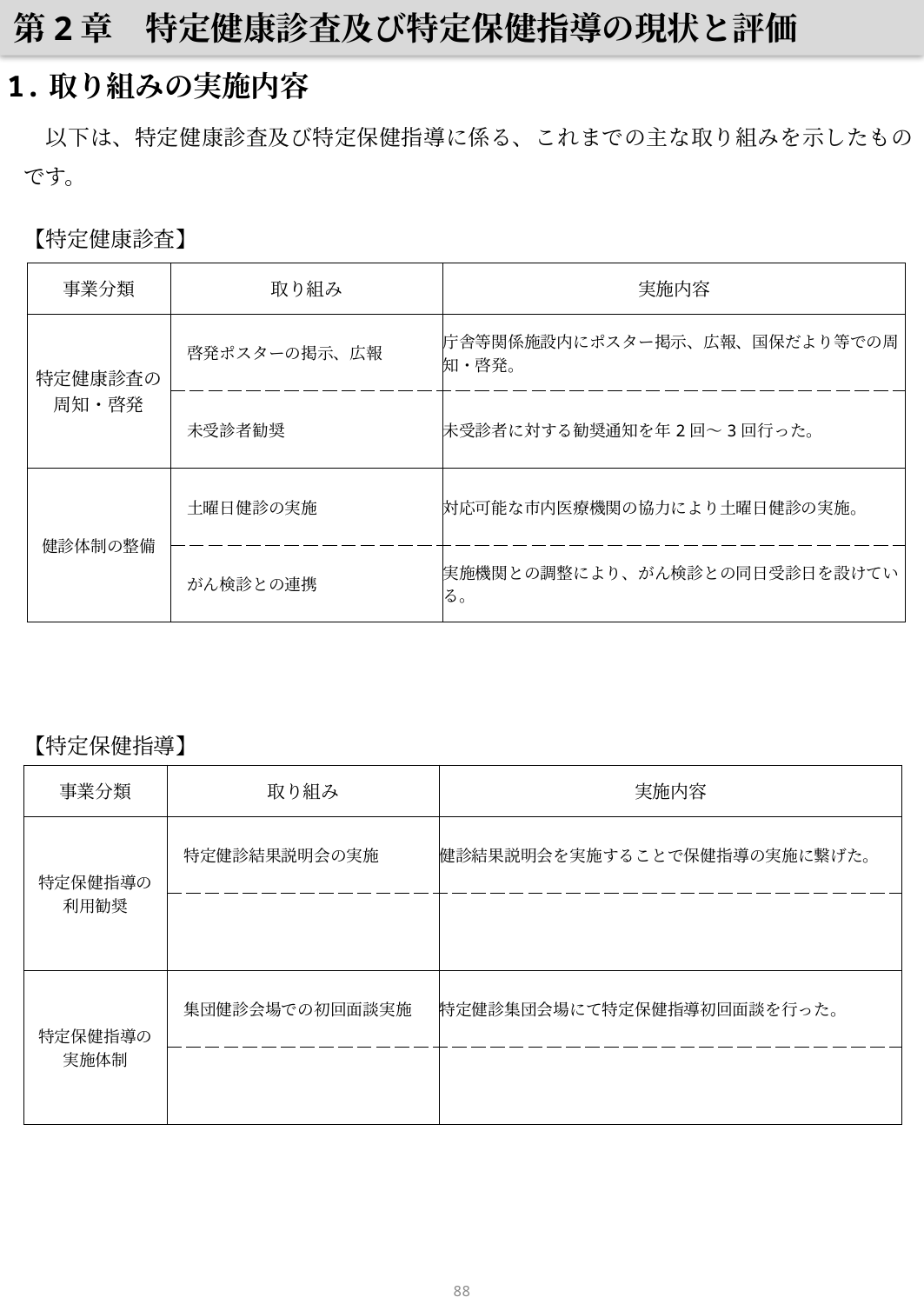

第2章　特定健康診査及び特定保健指導の現状と評価
1.取り組みの実施内容
　以下は、特定健康診査及び特定保健指導に係る、これまでの主な取り組みを示したものです。
【特定健康診査】
| 事業分類 | 取り組み | 実施内容 |
| --- | --- | --- |
| 特定健康診査の周知・啓発 | 啓発ポスターの掲示、広報 | 庁舎等関係施設内にポスター掲示、広報、国保だより等での周知・啓発。 |
|  | 未受診者勧奨 | 未受診者に対する勧奨通知を年2回～3回行った。 |
| 健診体制の整備 | 土曜日健診の実施 | 対応可能な市内医療機関の協力により土曜日健診の実施。 |
|  | がん検診との連携 | 実施機関との調整により、がん検診との同日受診日を設けている。 |
【特定保健指導】
| 事業分類 | 取り組み | 実施内容 |
| --- | --- | --- |
| 特定保健指導の 利用勧奨 | 特定健診結果説明会の実施 | 健診結果説明会を実施することで保健指導の実施に繋げた。 |
|  |  |  |
| 特定保健指導の 実施体制 | 集団健診会場での初回面談実施 | 特定健診集団会場にて特定保健指導初回面談を行った。 |
|  |  |  |
88